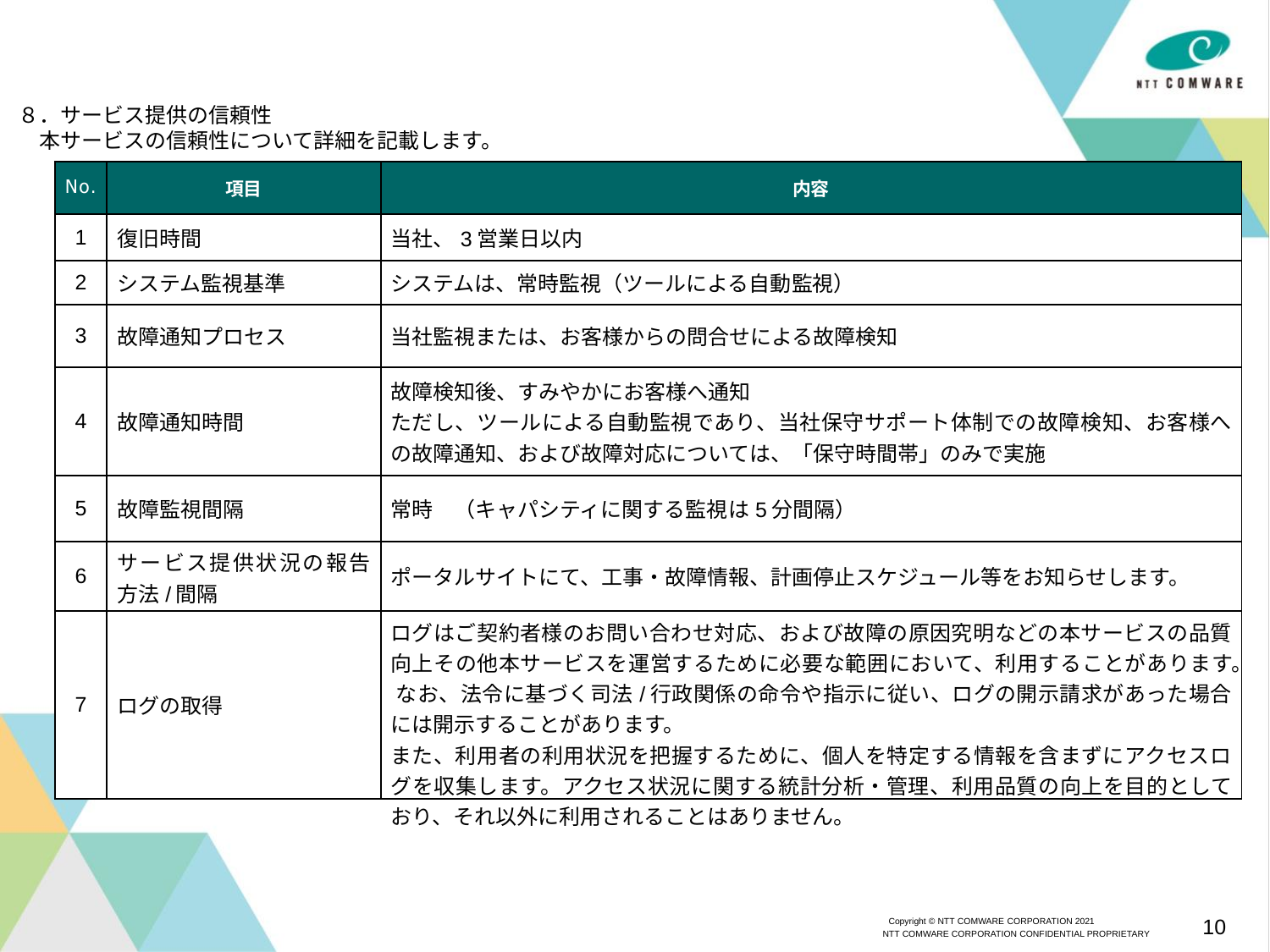

８．サービス提供の信頼性
　本サービスの信頼性について詳細を記載します。
| No. | 項目 | 内容 |
| --- | --- | --- |
| 1 | 復旧時間 | 当社、3営業日以内 |
| 2 | システム監視基準 | システムは、常時監視（ツールによる自動監視） |
| 3 | 故障通知プロセス | 当社監視または、お客様からの問合せによる故障検知 |
| 4 | 故障通知時間 | 故障検知後、すみやかにお客様へ通知 ただし、ツールによる自動監視であり、当社保守サポート体制での故障検知、お客様への故障通知、および故障対応については、「保守時間帯」のみで実施 |
| 5 | 故障監視間隔 | 常時　（キャパシティに関する監視は5分間隔） |
| 6 | サービス提供状況の報告方法/間隔 | ポータルサイトにて、工事・故障情報、計画停止スケジュール等をお知らせします。 |
| 7 | ログの取得 | ログはご契約者様のお問い合わせ対応、および故障の原因究明などの本サービスの品質向上その他本サービスを運営するために必要な範囲において、利用することがあります。 なお、法令に基づく司法/行政関係の命令や指示に従い、ログの開示請求があった場合には開示することがあります。 また、利用者の利用状況を把握するために、個人を特定する情報を含まずにアクセスログを収集します。アクセス状況に関する統計分析・管理、利用品質の向上を目的としており、それ以外に利用されることはありません。 |
10